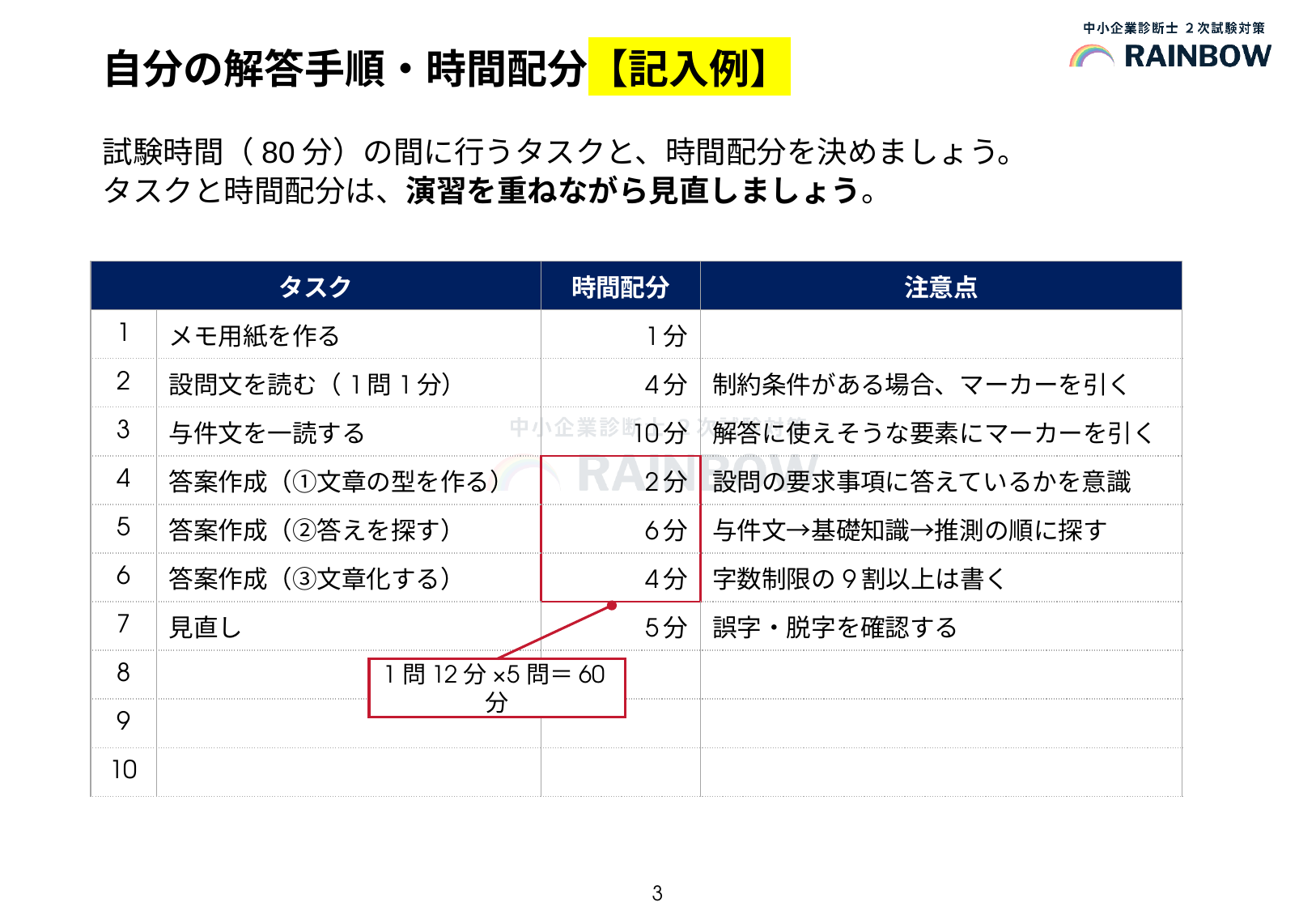

# 自分の解答手順・時間配分【記入例】
試験時間（80分）の間に行うタスクと、時間配分を決めましょう。
タスクと時間配分は、演習を重ねながら見直しましょう。
| タスク |  | 時間配分 | 注意点 |
| --- | --- | --- | --- |
| 1 | メモ用紙を作る | 1分 |  |
| 2 | 設問文を読む（1問1分） | 4分 | 制約条件がある場合、マーカーを引く |
| 3 | 与件文を一読する | 10分 | 解答に使えそうな要素にマーカーを引く |
| 4 | 答案作成（①文章の型を作る） | 2分 | 設問の要求事項に答えているかを意識 |
| 5 | 答案作成（②答えを探す） | 6分 | 与件文→基礎知識→推測の順に探す |
| 6 | 答案作成（③文章化する） | 4分 | 字数制限の9割以上は書く |
| 7 | 見直し | 5分 | 誤字・脱字を確認する |
| 8 |  |  |  |
| 9 |  |  |  |
| 10 |  |  |  |
1問12分×5問＝60分
3